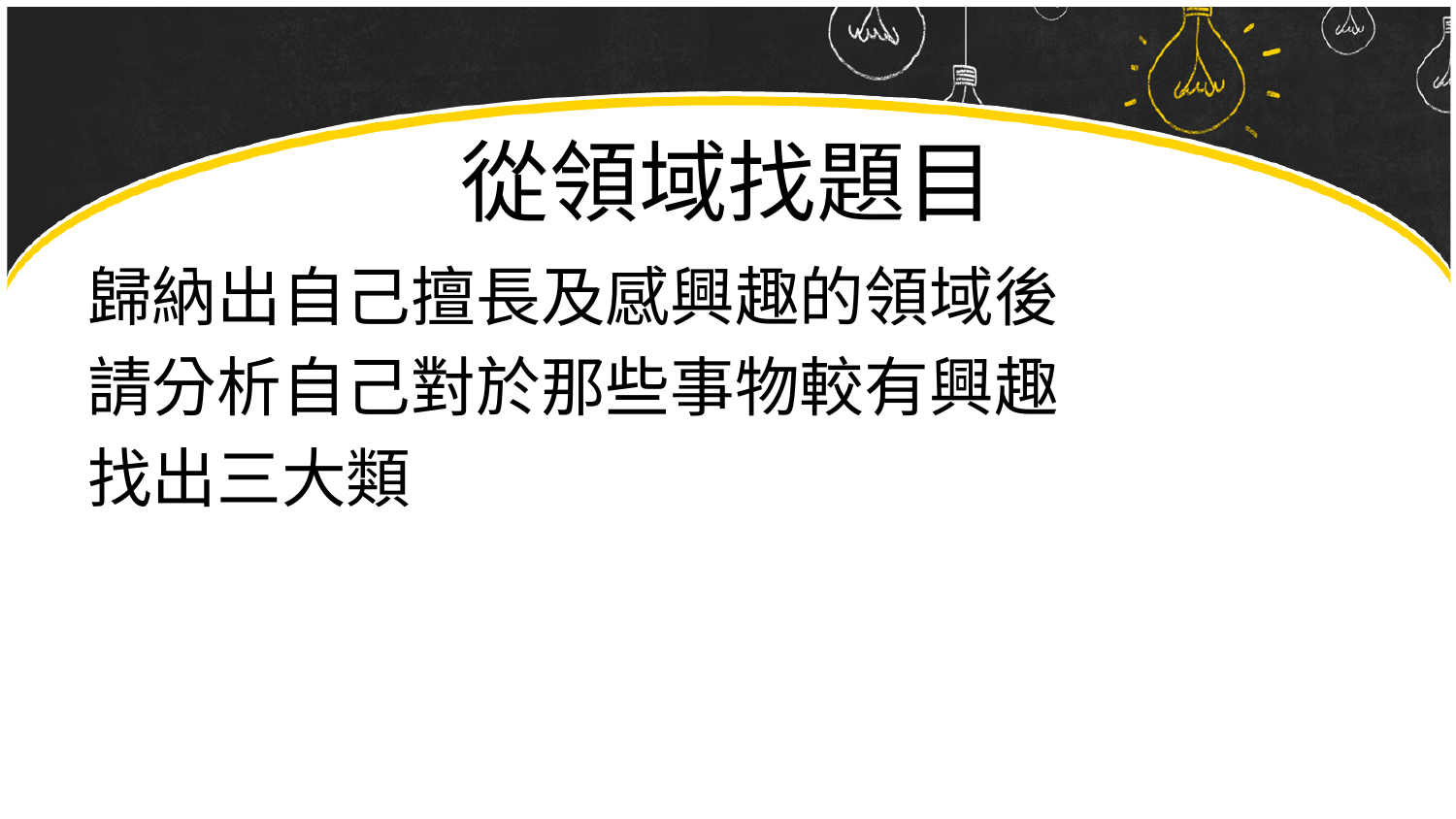

# 從領域找題目
歸納出自己擅長及感興趣的領域後
請分析自己對於那些事物較有興趣
找出三大類